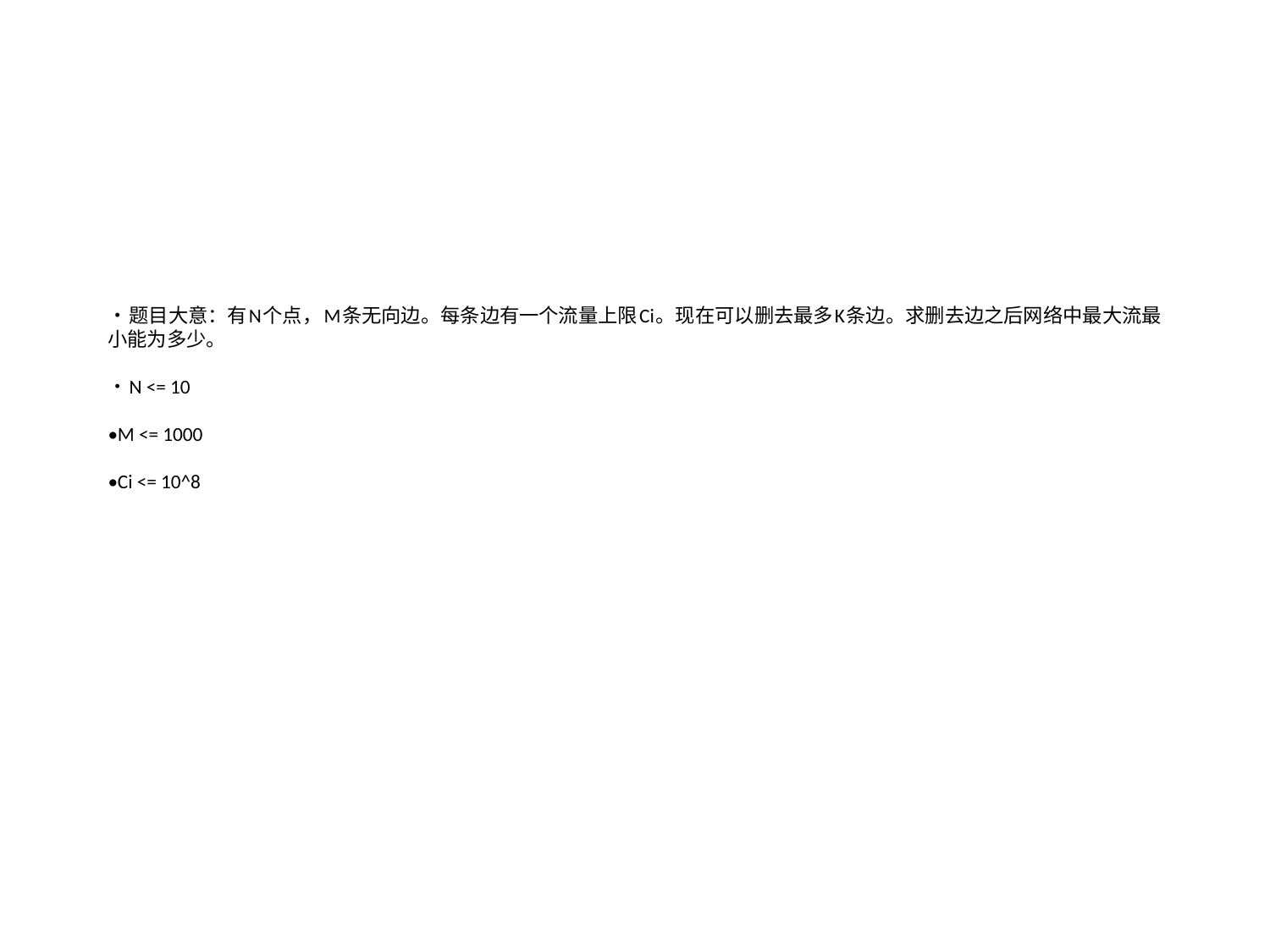

# •题目大意：有N个点，M条无向边。每条边有一个流量上限Ci。现在可以删去最多K条边。求删去边之后网络中最大流最小能为多少。 •N <= 10 •M <= 1000 •Ci <= 10^8